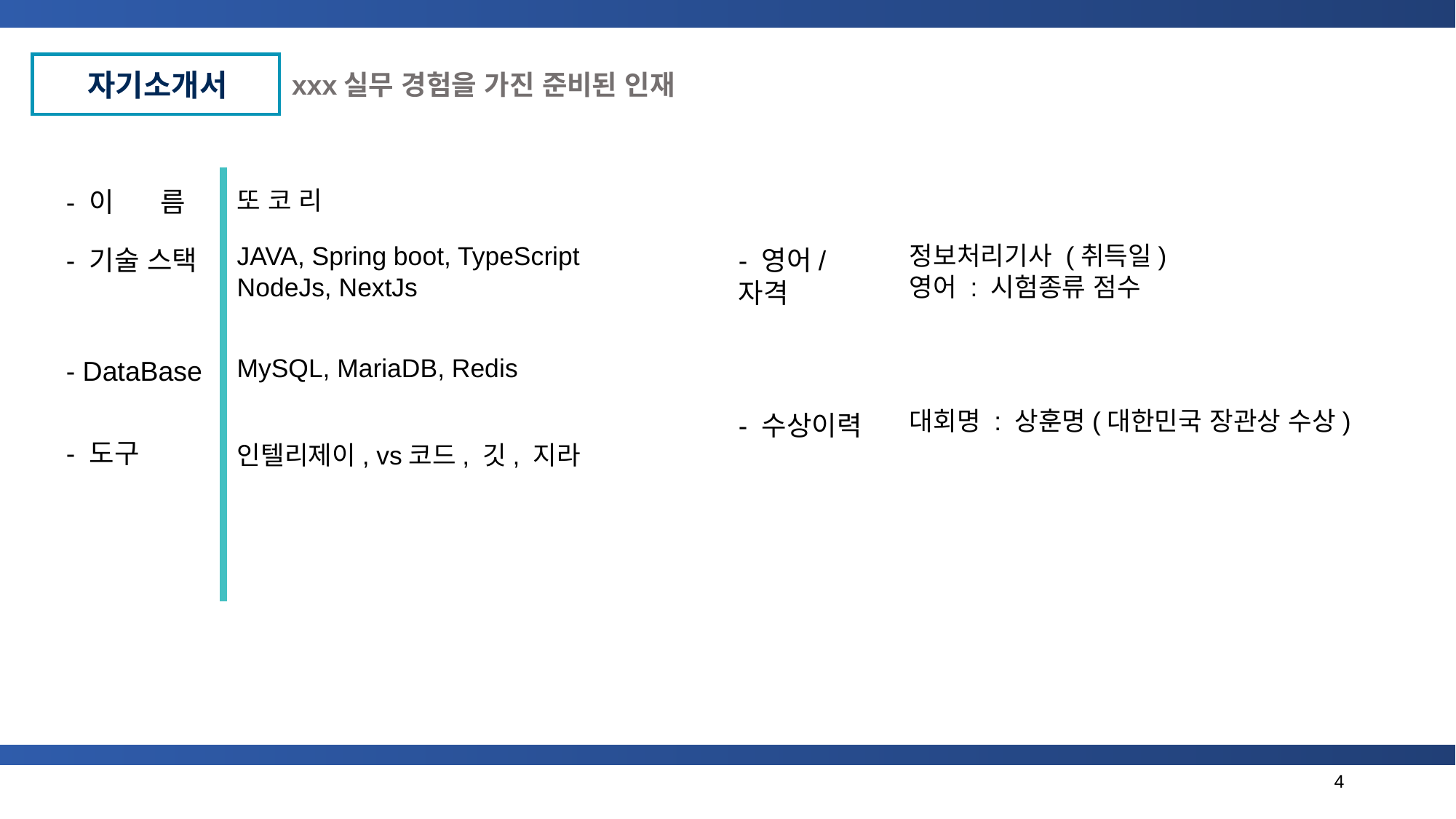

xxx실무 경험을 가진 준비된 인재
자기소개서
- 이      름
또 코 리
JAVA, Spring boot, TypeScript
NodeJs, NextJs
정보처리기사 (취득일)
영어 : 시험종류 점수
- 기술 스택
- 영어/자격
MySQL, MariaDB, Redis
- DataBase
대회명 : 상훈명(대한민국 장관상 수상)
- 수상이력
인텔리제이, vs코드, 깃, 지라
- 도구
4